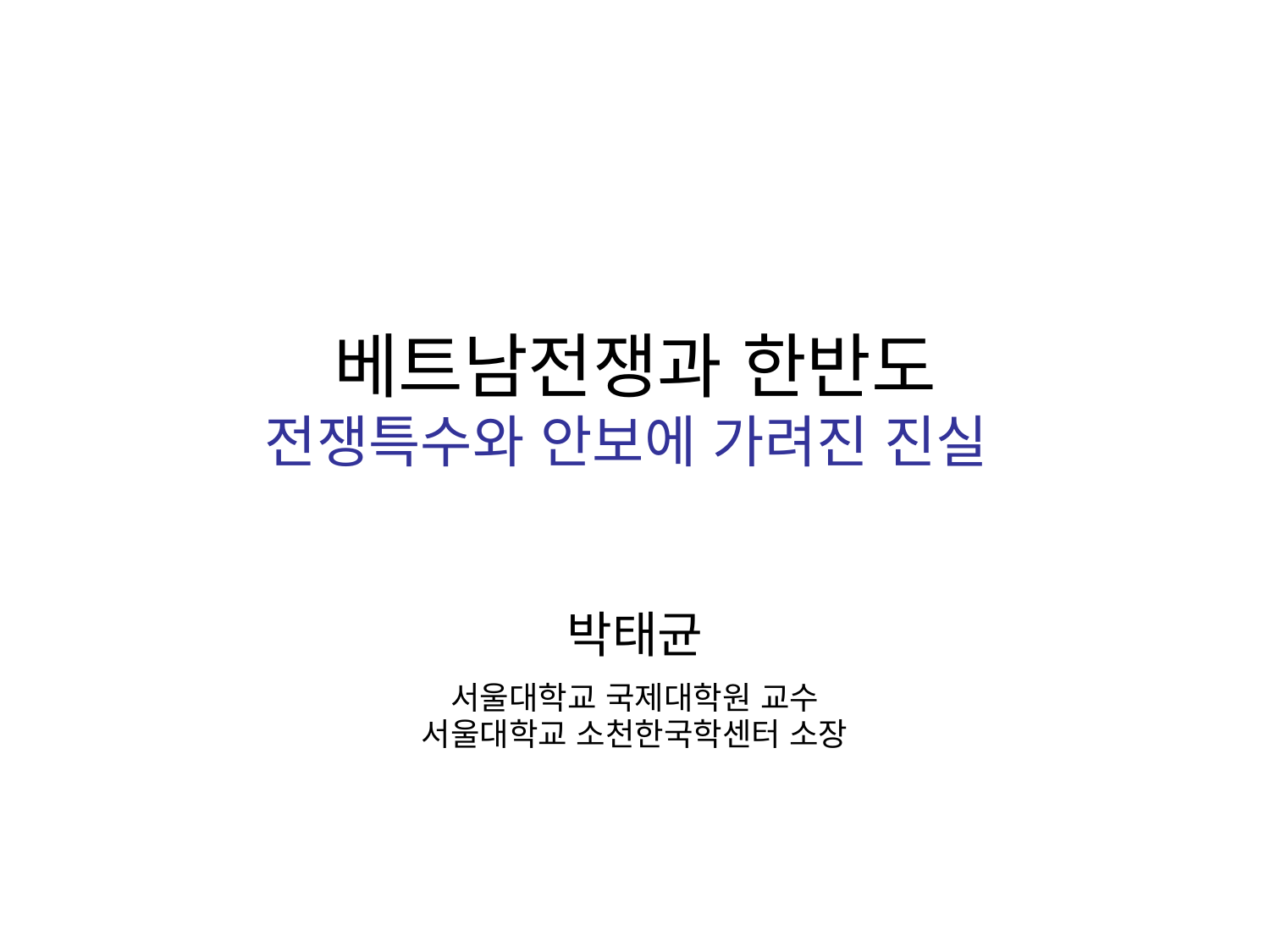

베트남전쟁과 한반도
전쟁특수와 안보에 가려진 진실

박태균

서울대학교 국제대학원 교수
서울대학교 소천한국학센터 소장